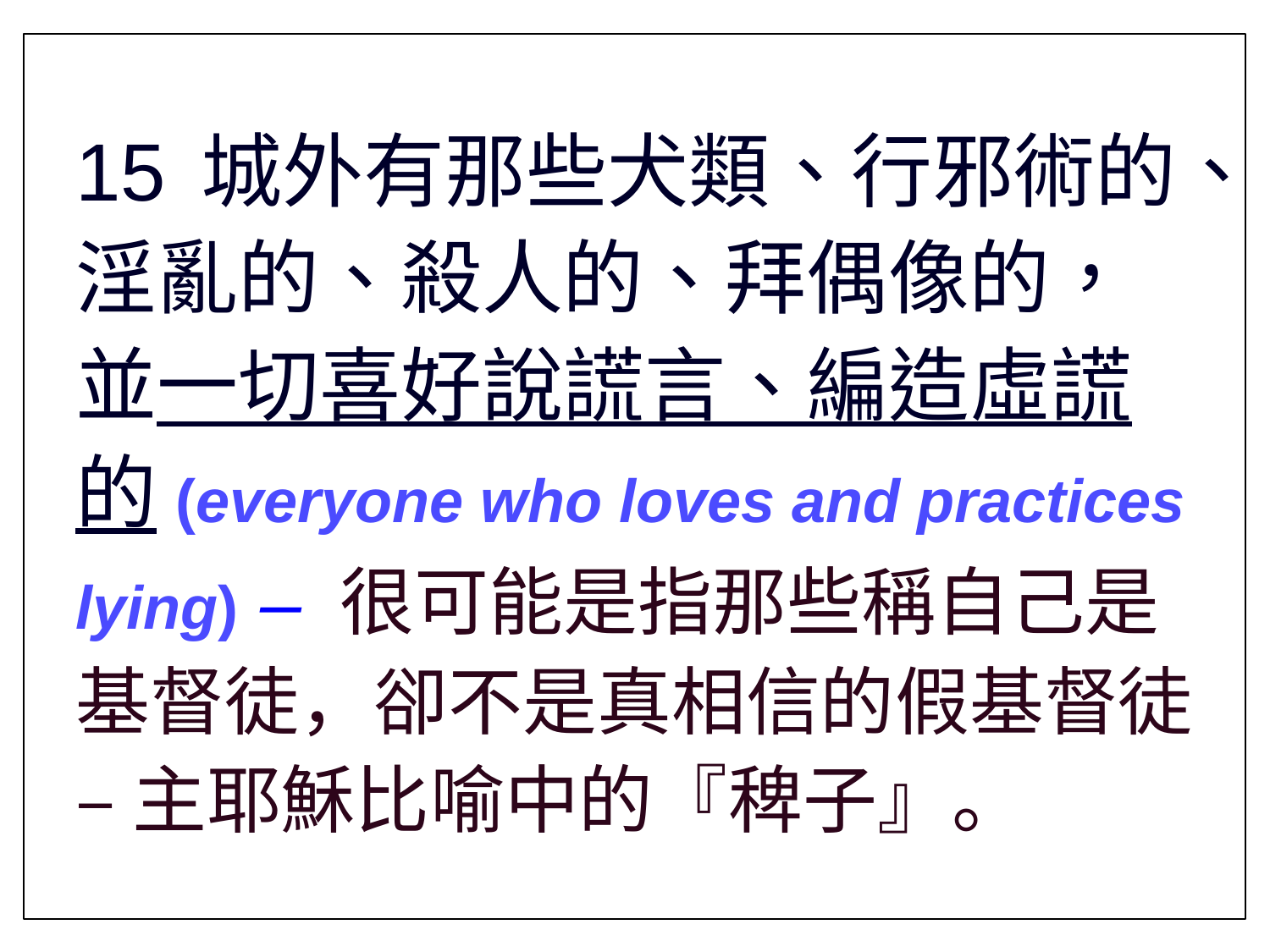

15 城外有那些犬類、行邪術的、淫亂的、殺人的、拜偶像的，並一切喜好說謊言、編造虛謊的(everyone who loves and practices lying) – 很可能是指那些稱自己是基督徒，卻不是真相信的假基督徒 – 主耶穌比喻中的『稗子』。